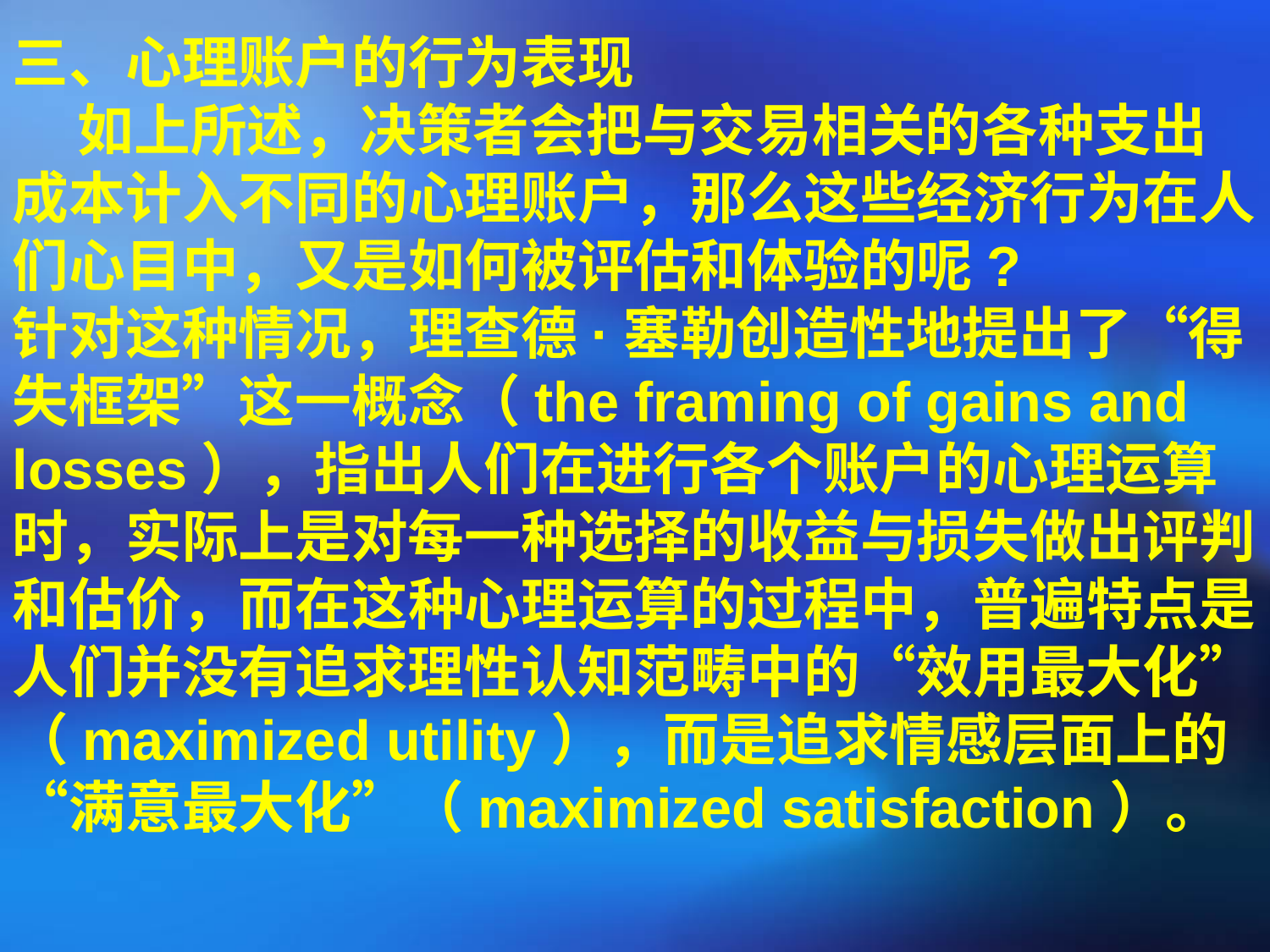

三、心理账户的行为表现
    如上所述，决策者会把与交易相关的各种支出成本计入不同的心理账户，那么这些经济行为在人们心目中，又是如何被评估和体验的呢?
针对这种情况，理查德·塞勒创造性地提出了“得失框架”这一概念（the framing of gains and losses），指出人们在进行各个账户的心理运算时，实际上是对每一种选择的收益与损失做出评判和估价，而在这种心理运算的过程中，普遍特点是人们并没有追求理性认知范畴中的“效用最大化”（maximized utility），而是追求情感层面上的“满意最大化”（maximized satisfaction）。